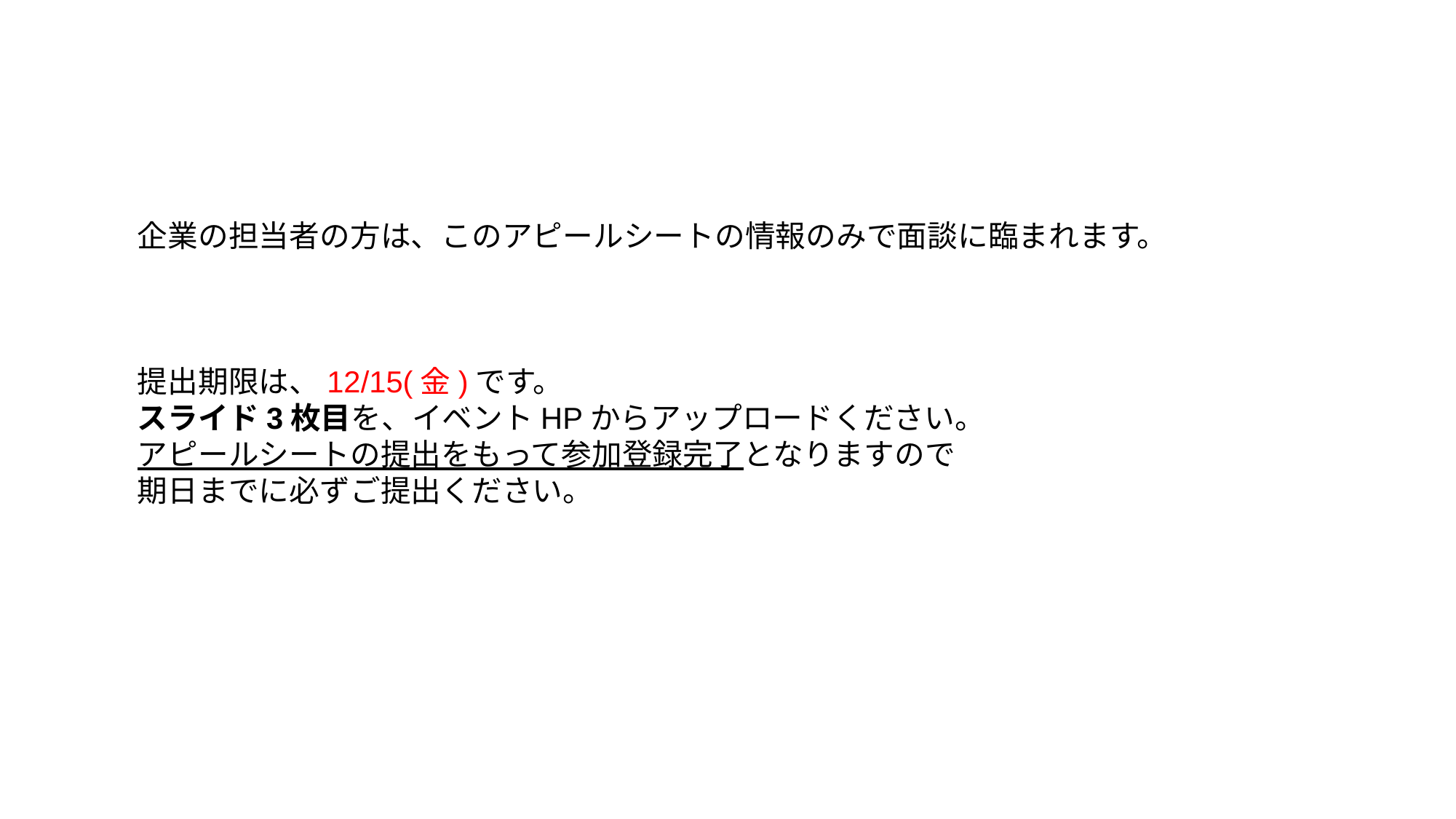

企業の担当者の方は、このアピールシートの情報のみで面談に臨まれます。

提出期限は、12/15(金)です。
スライド3枚目を、イベントHPからアップロードください。
アピールシートの提出をもって参加登録完了となりますので
期日までに必ずご提出ください。